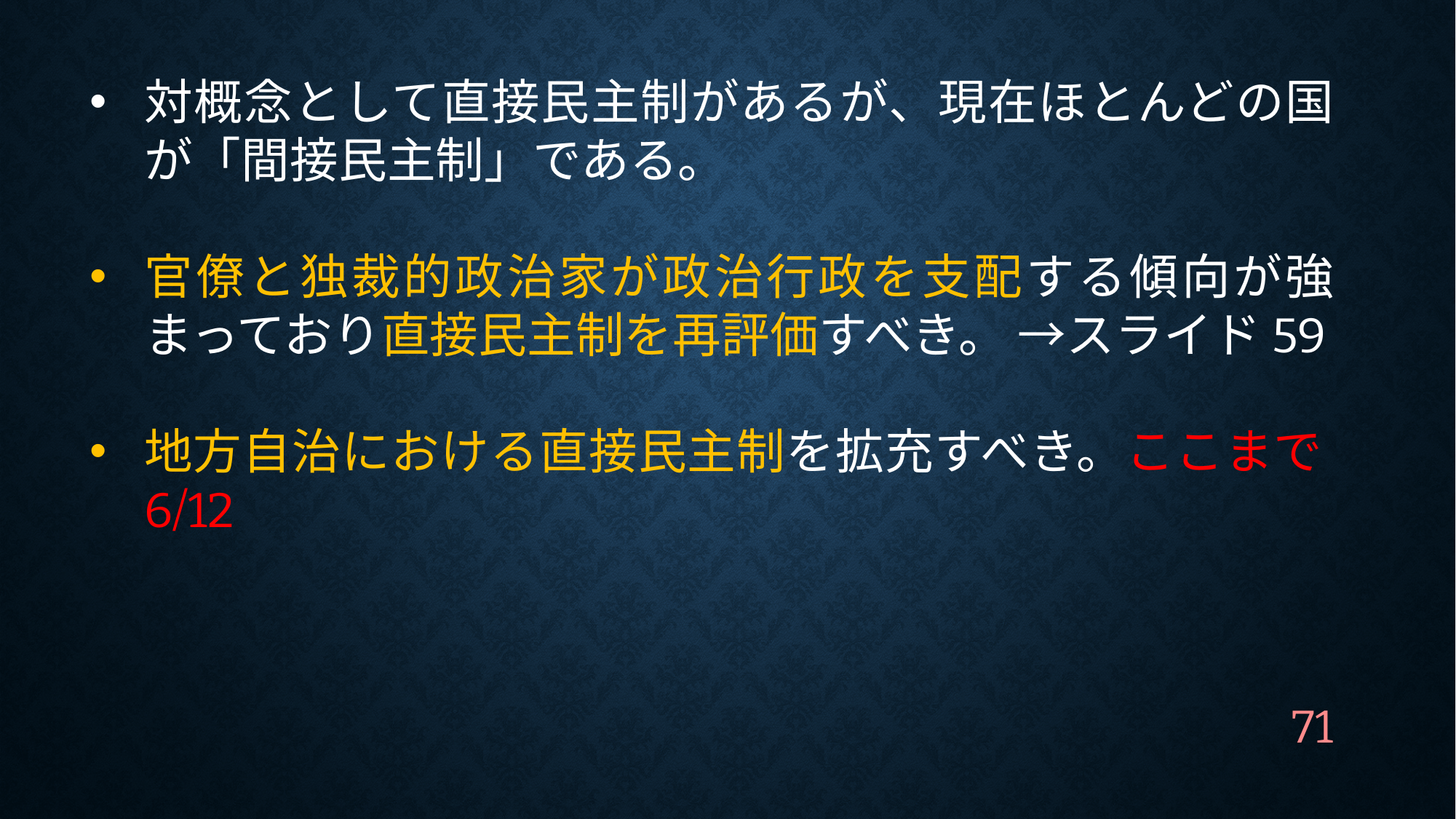

対概念として直接民主制があるが、現在ほとんどの国が「間接民主制」である。

官僚と独裁的政治家が政治行政を支配する傾向が強まっており直接民主制を再評価すべき。 →スライド59

地方自治における直接民主制を拡充すべき。ここまで6/12
71